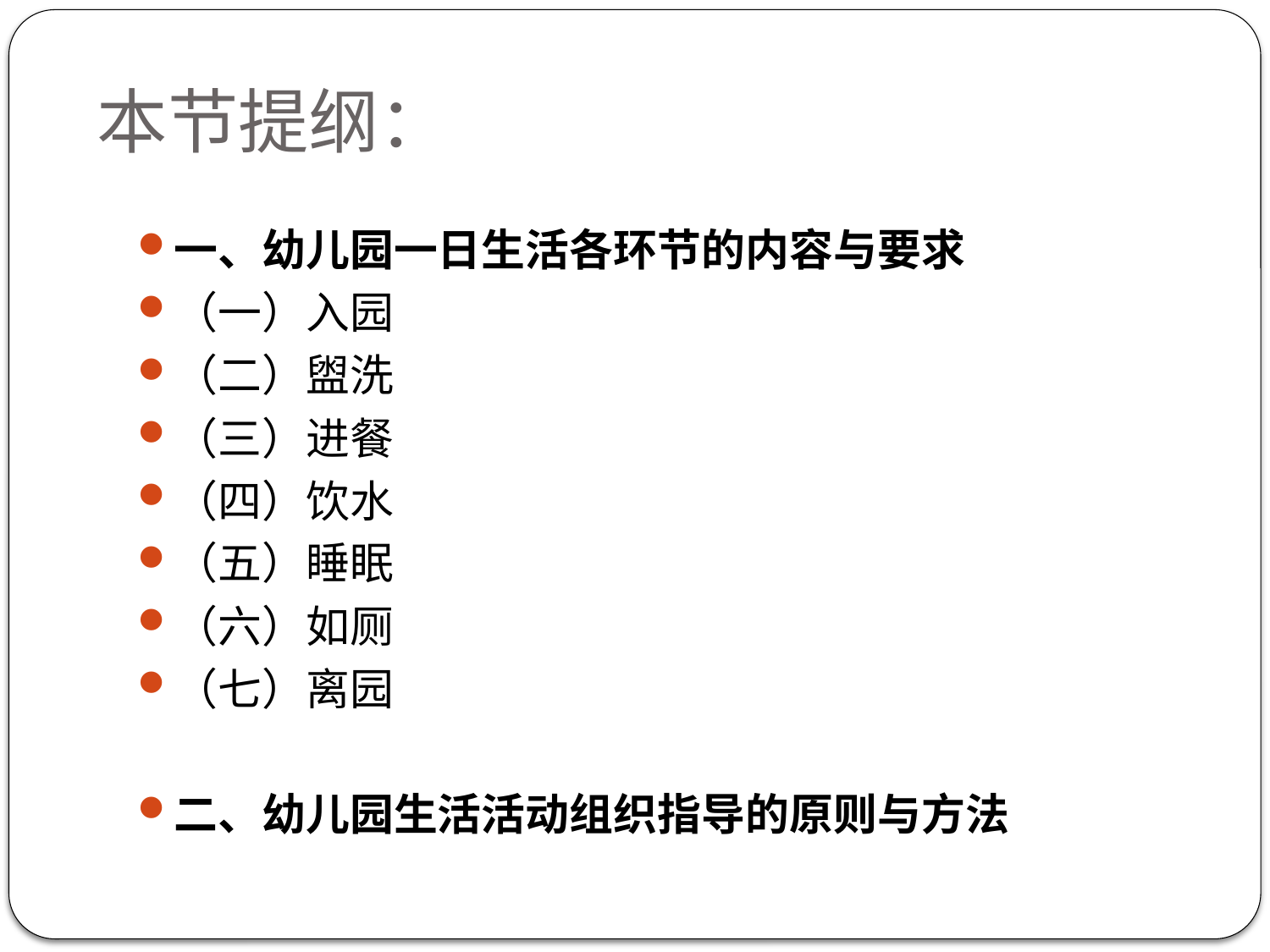

# 本节提纲：
一、幼儿园一日生活各环节的内容与要求
（一）入园
（二）盥洗
（三）进餐
（四）饮水
（五）睡眠
（六）如厕
（七）离园

二、幼儿园生活活动组织指导的原则与方法